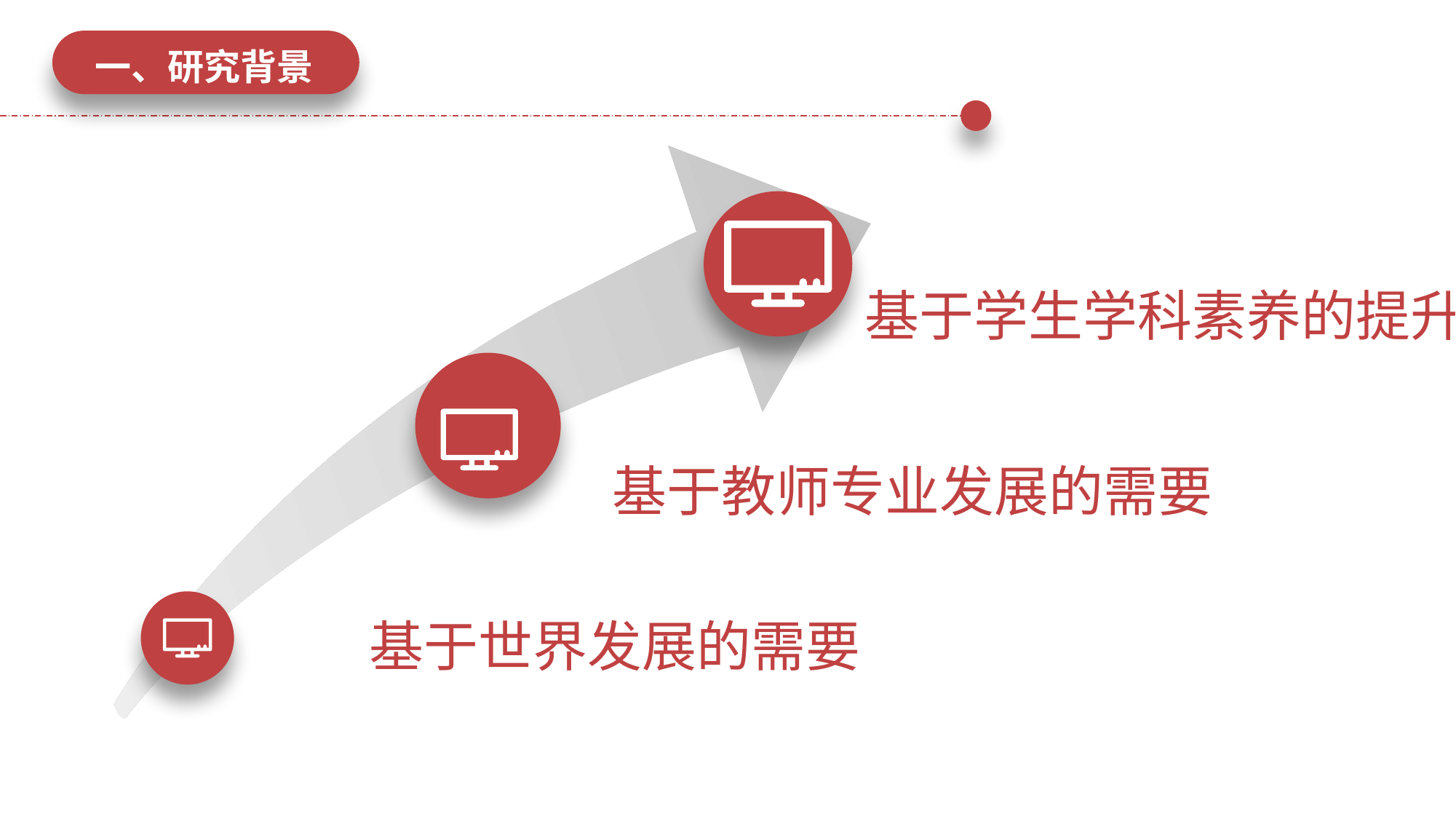

一、研究背景

基于学生学科素养的提升

基于教师专业发展的需要
基于世界发展的需要